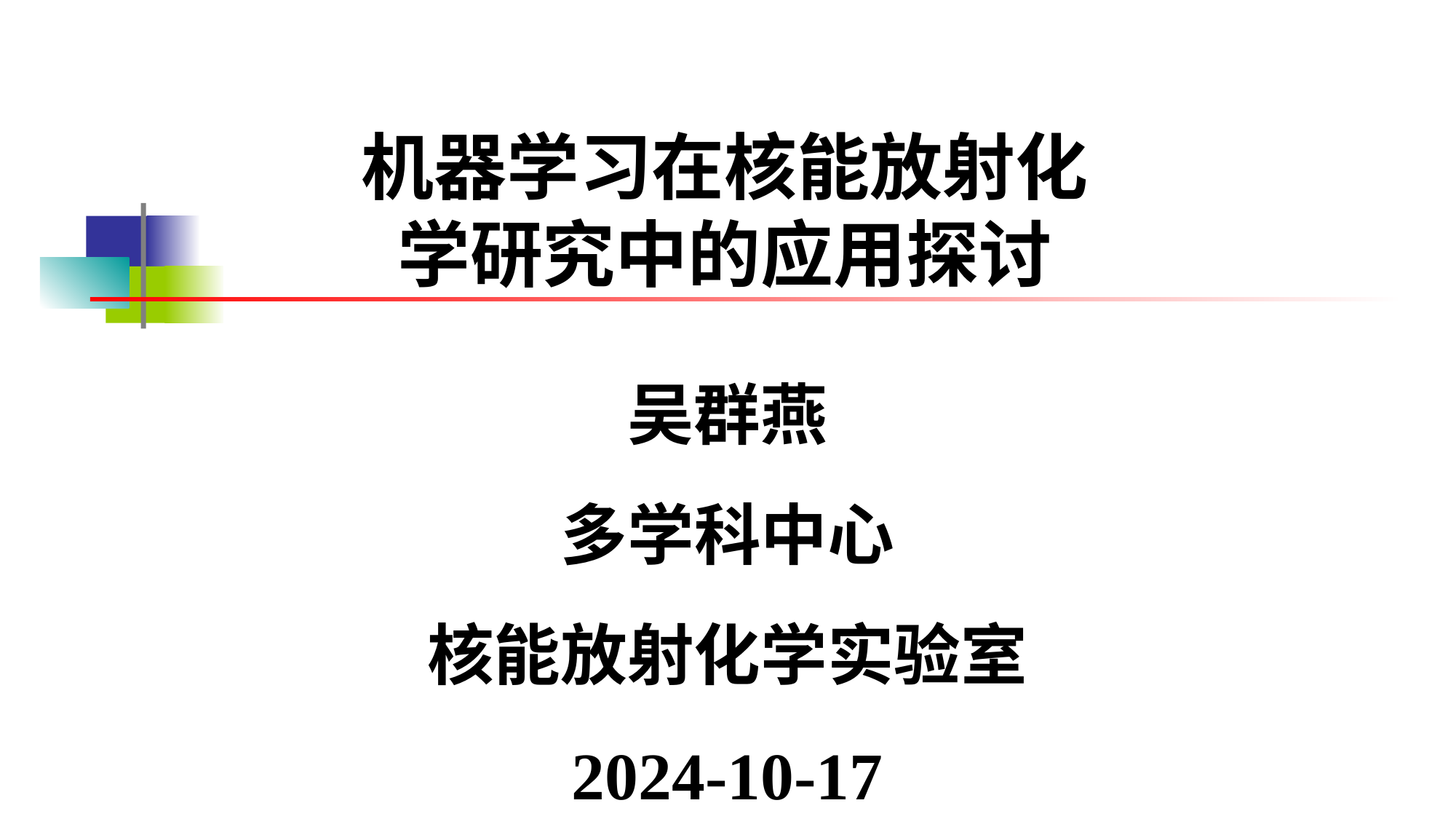

# 机器学习在核能放射化学研究中的应用探讨
吴群燕
多学科中心
核能放射化学实验室
2024-10-17